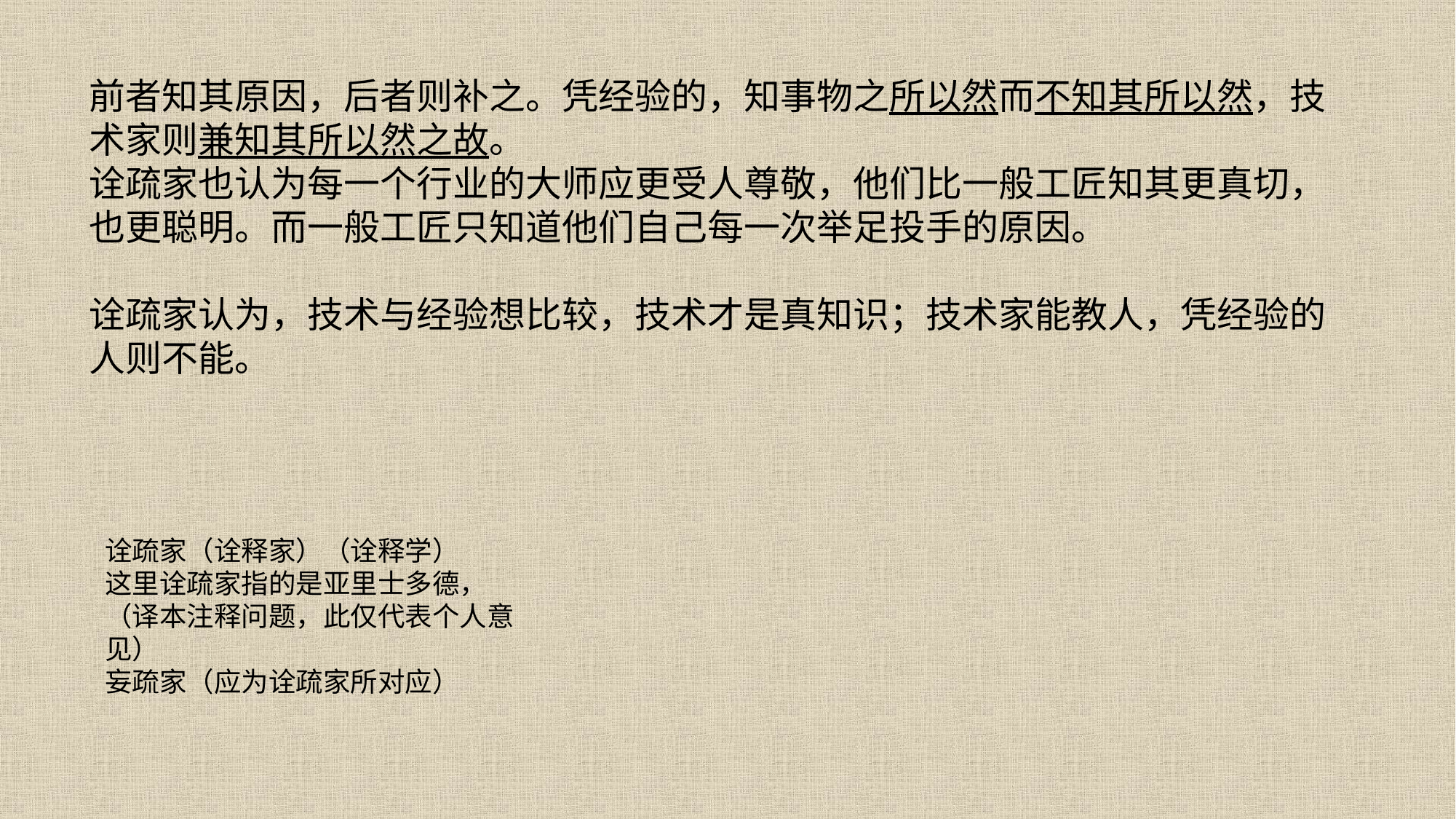

前者知其原因，后者则补之。凭经验的，知事物之所以然而不知其所以然，技术家则兼知其所以然之故。
诠疏家也认为每一个行业的大师应更受人尊敬，他们比一般工匠知其更真切，也更聪明。而一般工匠只知道他们自己每一次举足投手的原因。

诠疏家认为，技术与经验想比较，技术才是真知识；技术家能教人，凭经验的人则不能。
诠疏家（诠释家）（诠释学）
这里诠疏家指的是亚里士多德，
（译本注释问题，此仅代表个人意见）
妄疏家（应为诠疏家所对应）